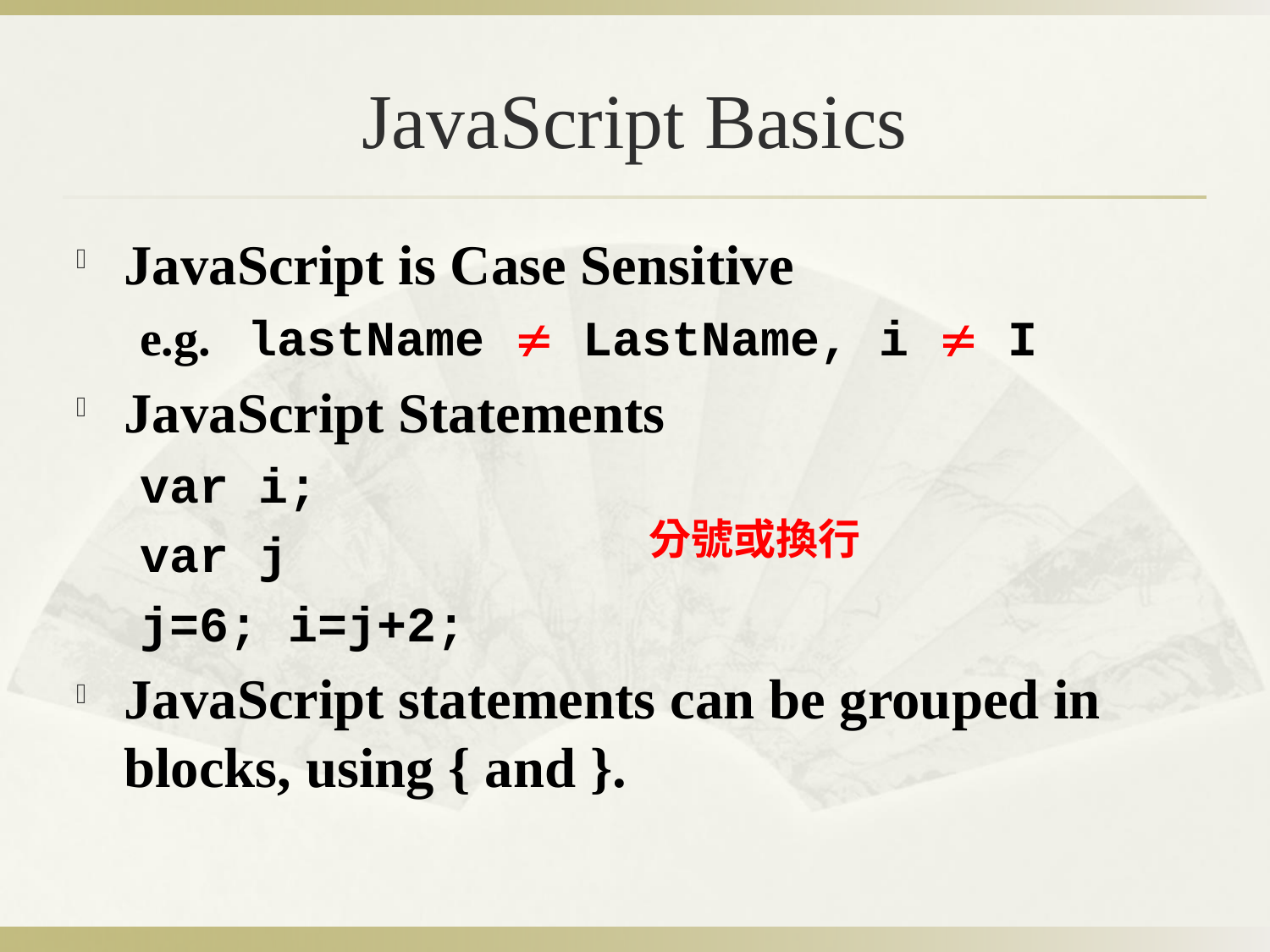

# JavaScript Basics
JavaScript is Case Sensitive
e.g.   lastName ≠ LastName, i ≠ I
JavaScript Statements
var i;
var j
j=6; i=j+2;
JavaScript statements can be grouped in blocks, using { and }.
分號或換行